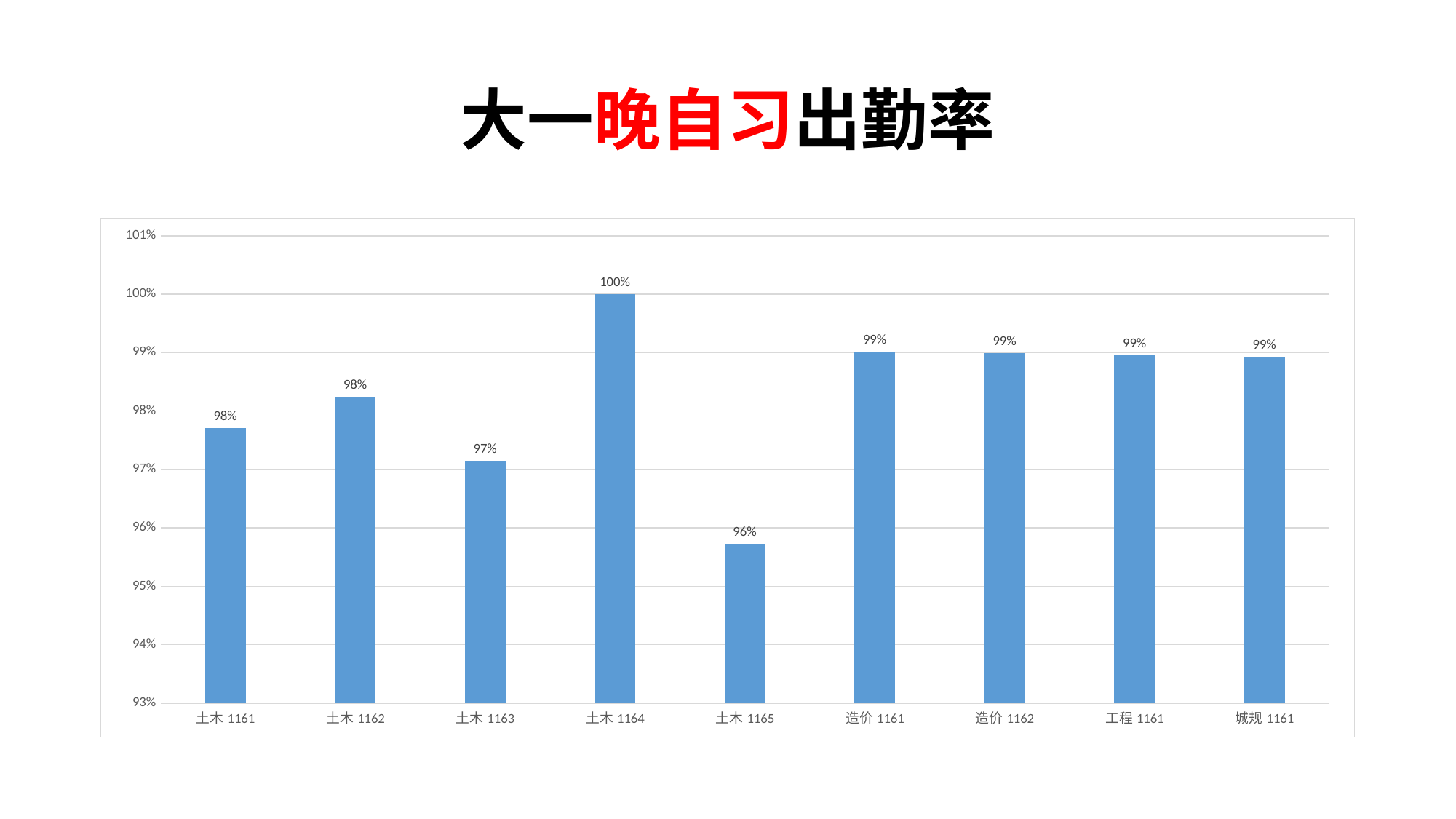

# 大一晚自习出勤率

### Chart

| Category |  |
|---|---|
| 土木1161 | 0.977011494252874 |
| 土木1162 | 0.982456140350877 |
| 土木1163 | 0.971428571428571 |
| 土木1164 | 1.0 |
| 土木1165 | 0.957264957264957 |
| 造价1161 | 0.990196078431373 |
| 造价1162 | 0.98989898989899 |
| 工程1161 | 0.989583333333333 |
| 城规1161 | 0.989247311827957 |